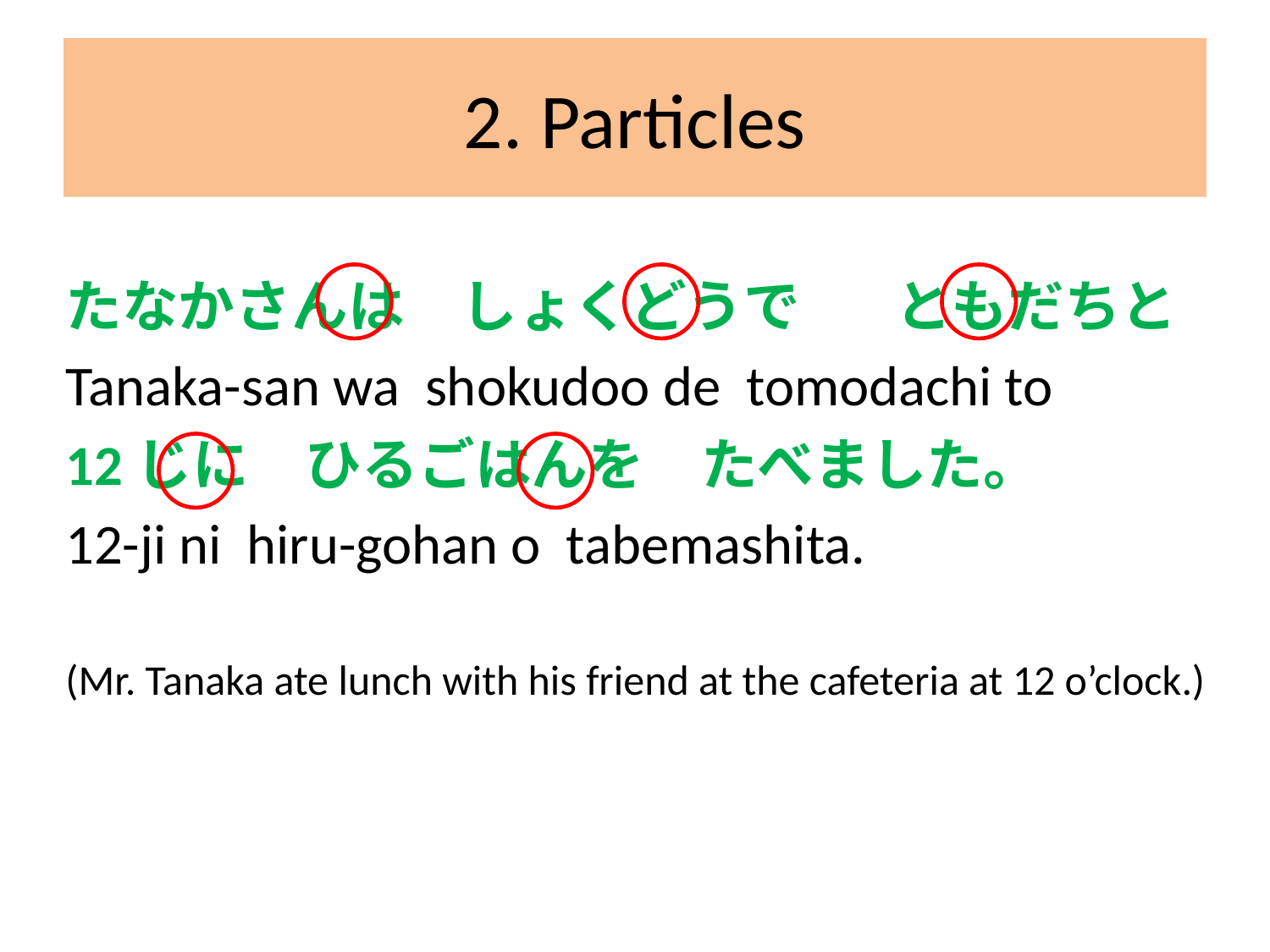

# 2. Particles
たなかさんは　しょくどうで　   ともだちと
Tanaka-san wa  shokudoo de  tomodachi to
12じに　ひるごはんを　たべました。
12-ji ni  hiru-gohan o  tabemashita.

(Mr. Tanaka ate lunch with his friend at the cafeteria at 12 o’clock.)